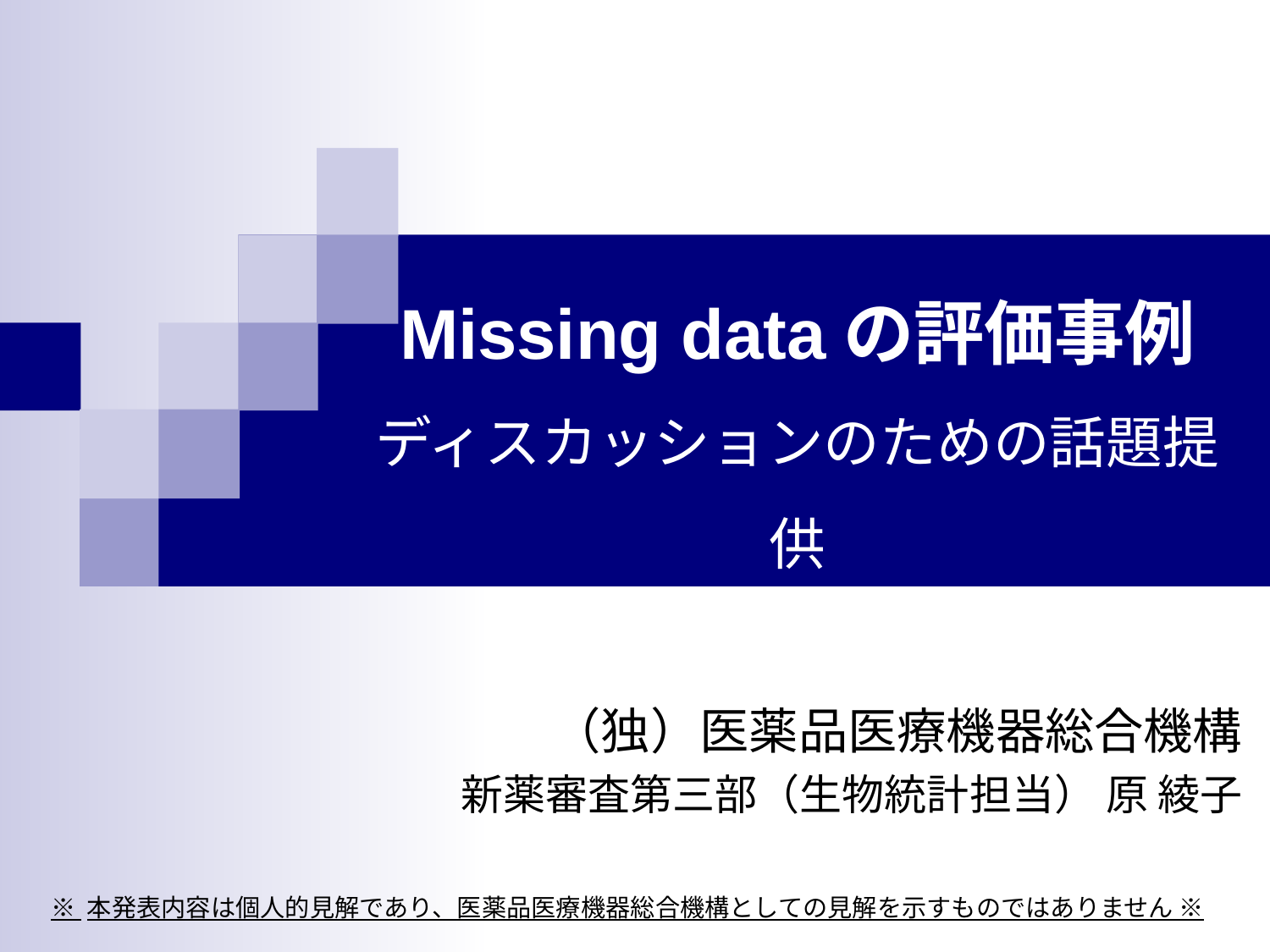

# Missing dataの評価事例 ディスカッションのための話題提供

（独）医薬品医療機器総合機構
新薬審査第三部（生物統計担当） 原 綾子

※ 本発表内容は個人的見解であり、医薬品医療機器総合機構としての見解を示すものではありません ※